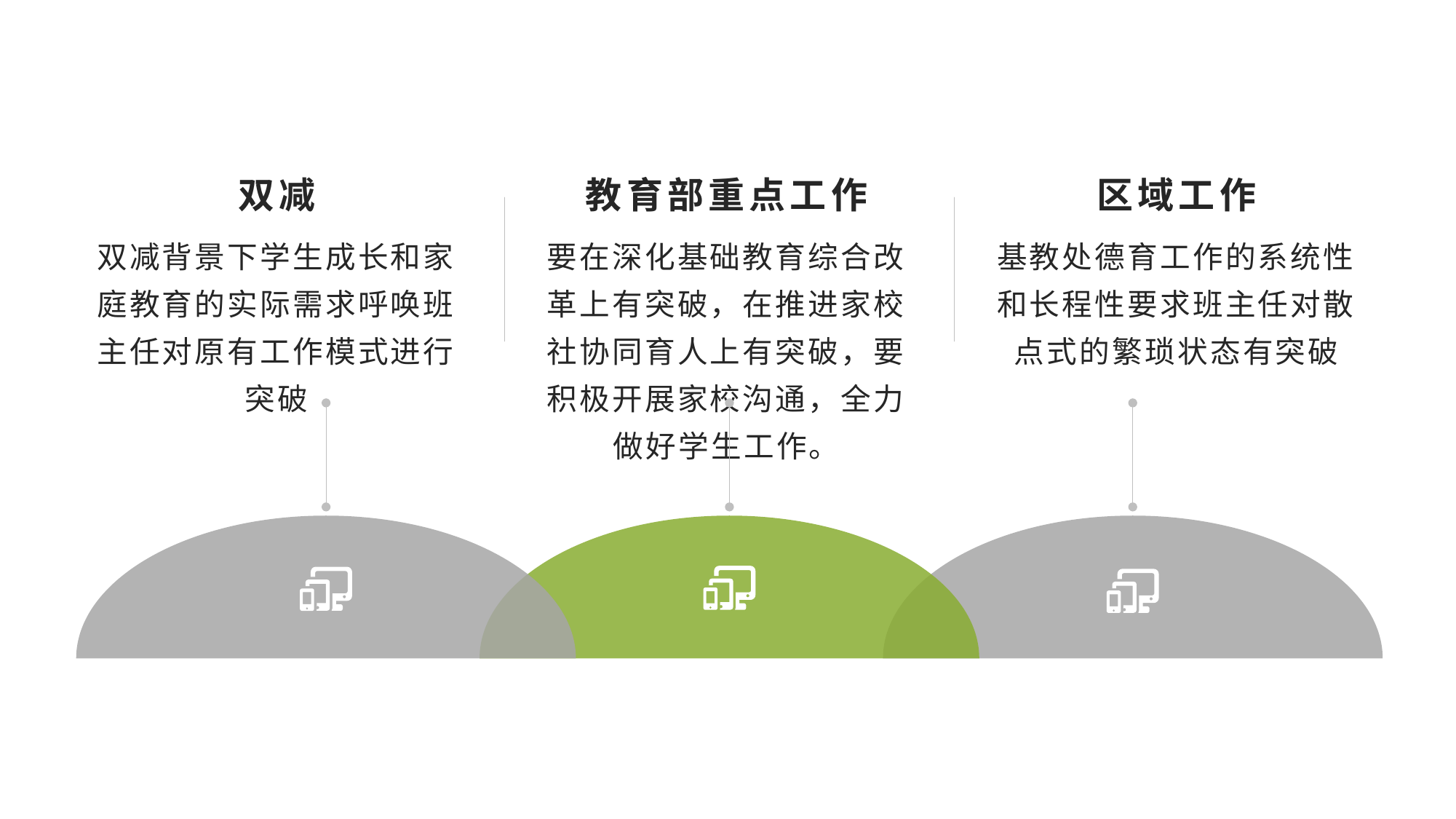

双减
教育部重点工作
区域工作
双减背景下学生成长和家庭教育的实际需求呼唤班主任对原有工作模式进行突破
要在深化基础教育综合改革上有突破，在推进家校社协同育人上有突破，要积极开展家校沟通，全力做好学生工作。
基教处德育工作的系统性和长程性要求班主任对散点式的繁琐状态有突破